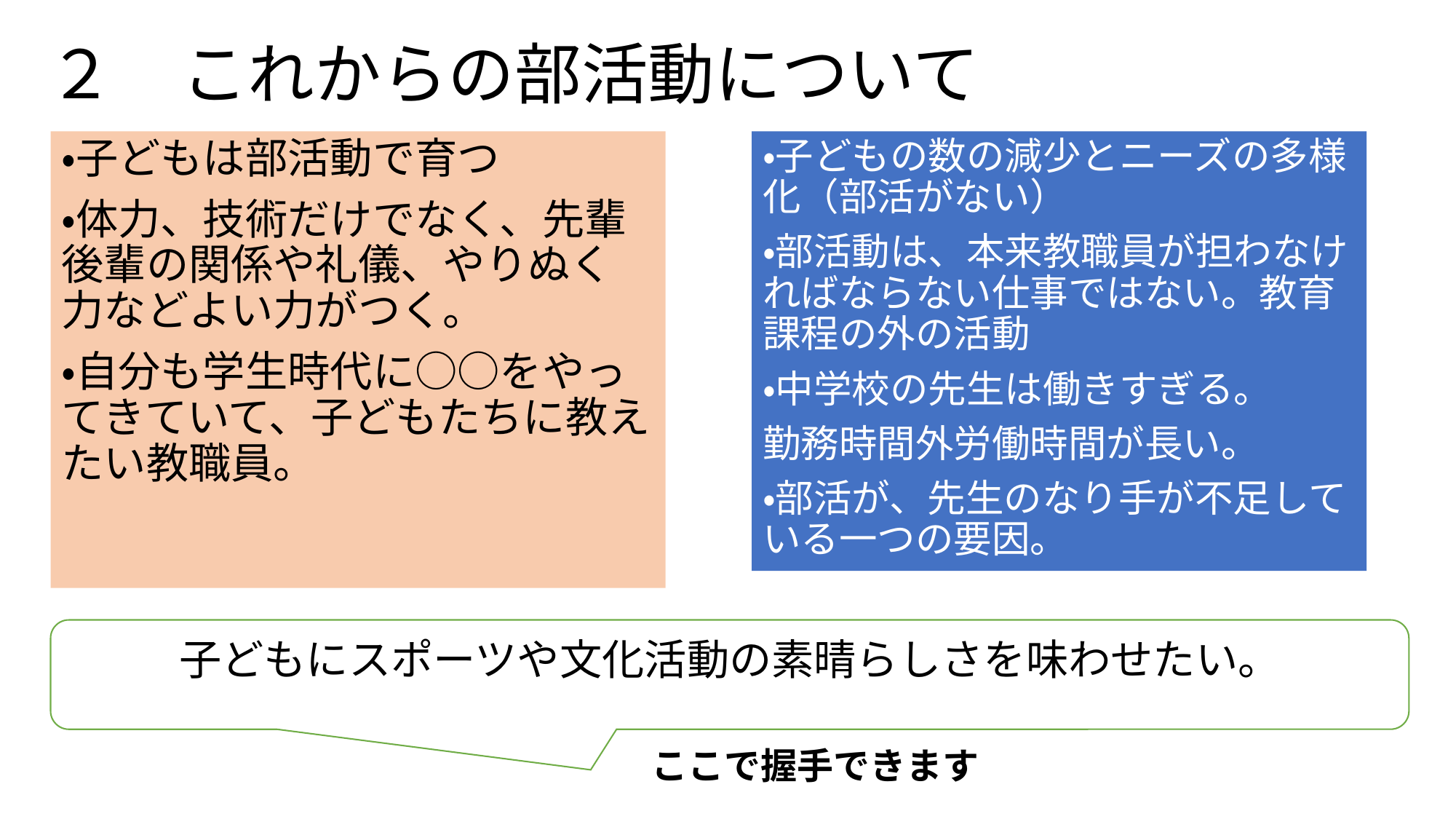

# ２　これからの部活動について
・子どもは部活動で育つ
・体力、技術だけでなく、先輩後輩の関係や礼儀、やりぬく力などよい力がつく。
・自分も学生時代に○○をやってきていて、子どもたちに教えたい教職員。
・子どもの数の減少とニーズの多様化（部活がない）
・部活動は、本来教職員が担わなければならない仕事ではない。教育課程の外の活動
・中学校の先生は働きすぎる。
勤務時間外労働時間が長い。
・部活が、先生のなり手が不足している一つの要因。

子どもにスポーツや文化活動の素晴らしさを味わせたい。

ここで握手できます